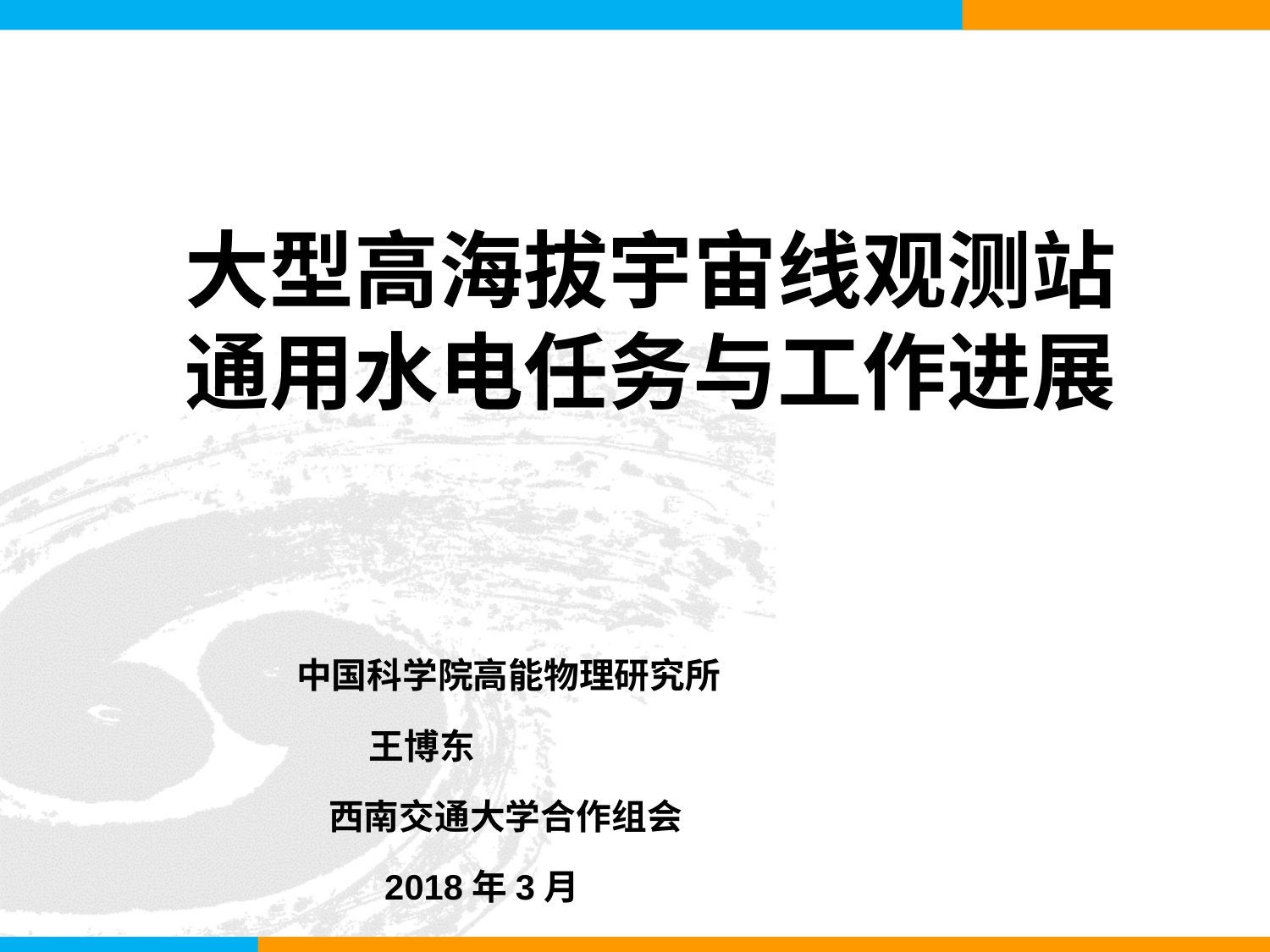

# 大型高海拔宇宙线观测站 通用水电任务与工作进展
           中国科学院高能物理研究所
                    王博东
               西南交通大学合作组会
                   2018年3月